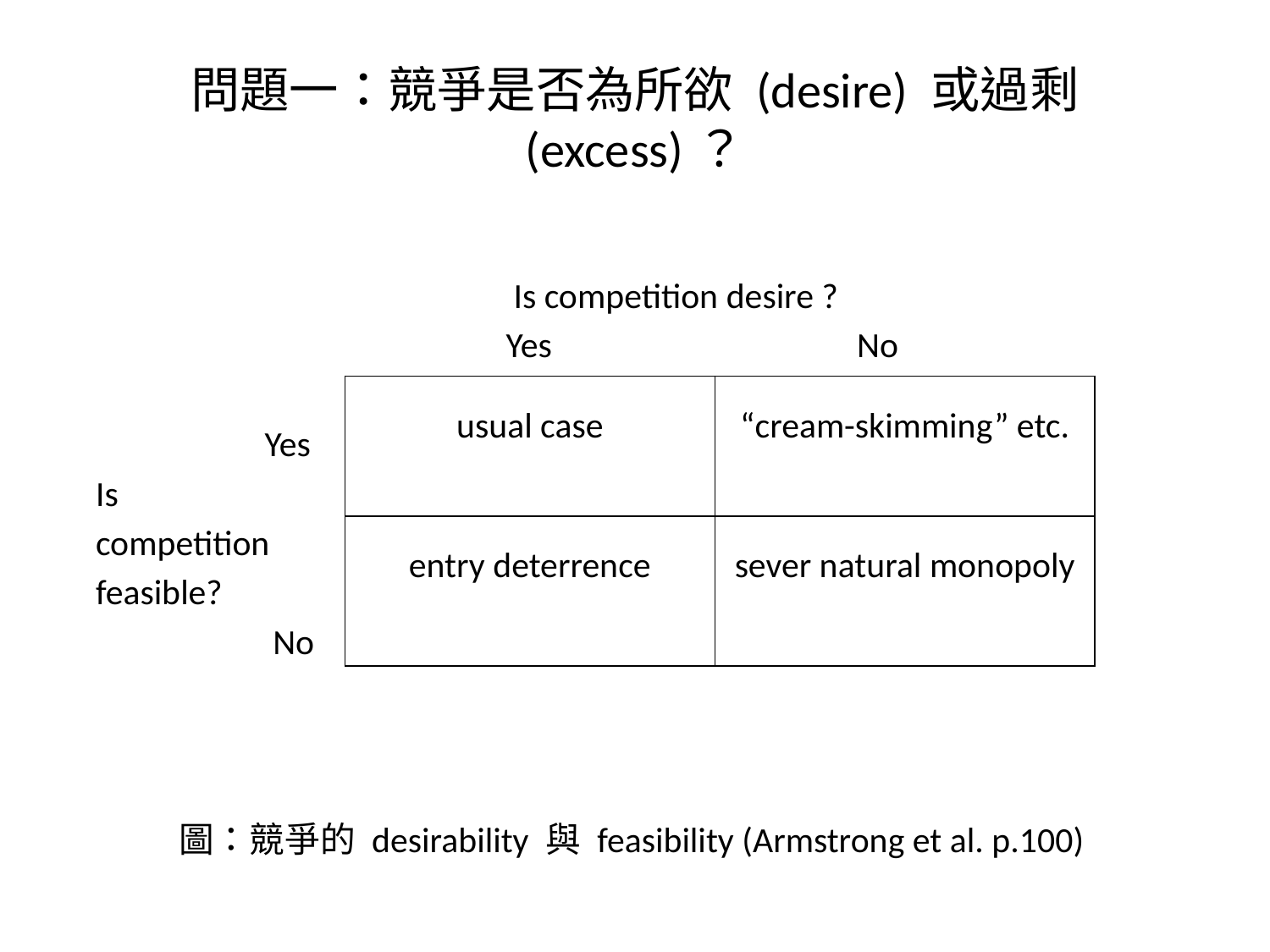

# 問題一：競爭是否為所欲 (desire) 或過剩 (excess)？

           Is competition desire ?
                                                   Yes                                      No

                     Yes
Is
competition
feasible?
                      No

圖：競爭的 desirability 與 feasibility (Armstrong et al. p.100)

| usual case | “cream-skimming” etc. |
| --- | --- |
| entry deterrence | sever natural monopoly |